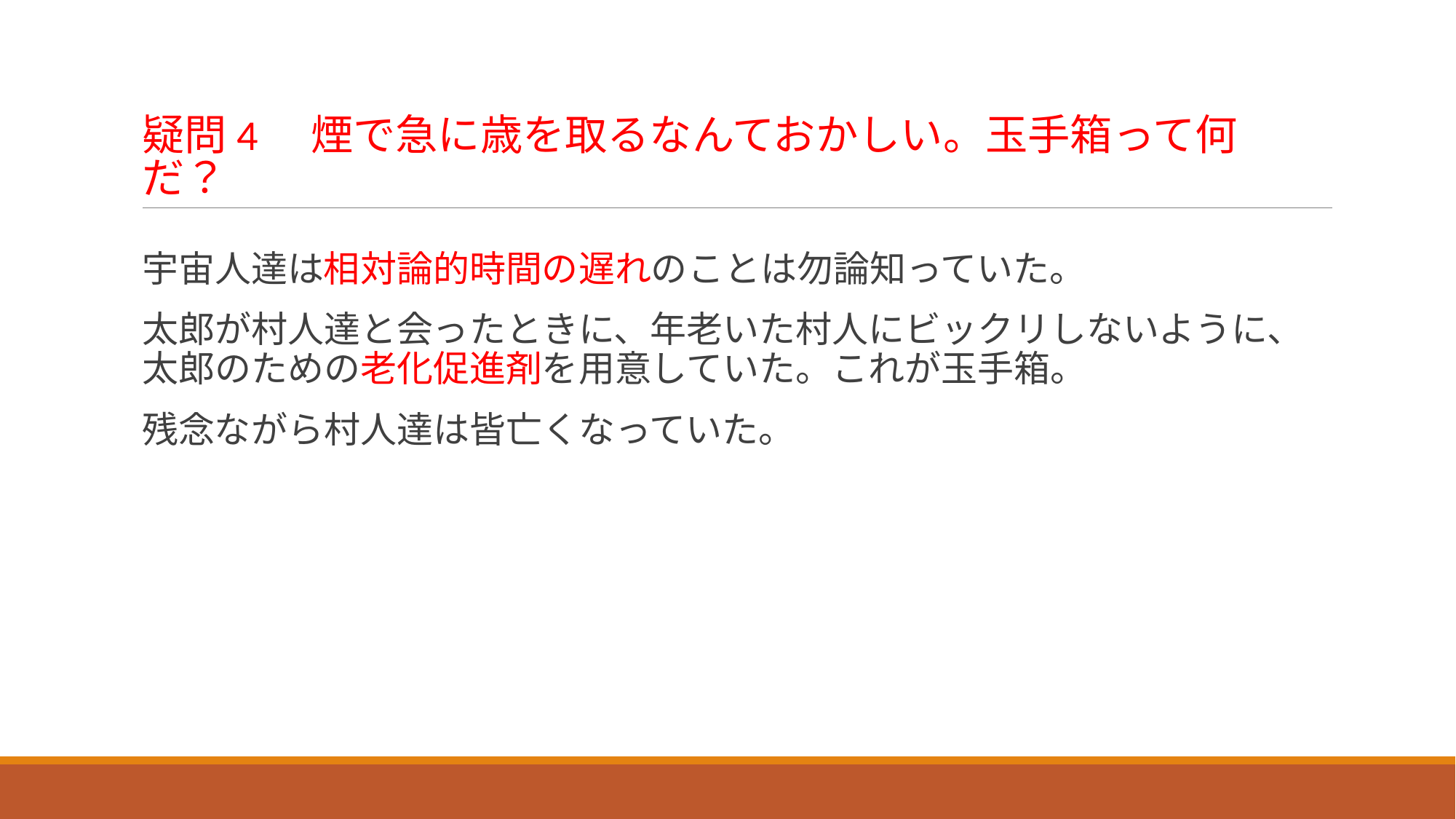

# 疑問4　煙で急に歳を取るなんておかしい。玉手箱って何だ？
宇宙人達は相対論的時間の遅れのことは勿論知っていた。
太郎が村人達と会ったときに、年老いた村人にビックリしないように、太郎のための老化促進剤を用意していた。これが玉手箱。
残念ながら村人達は皆亡くなっていた。